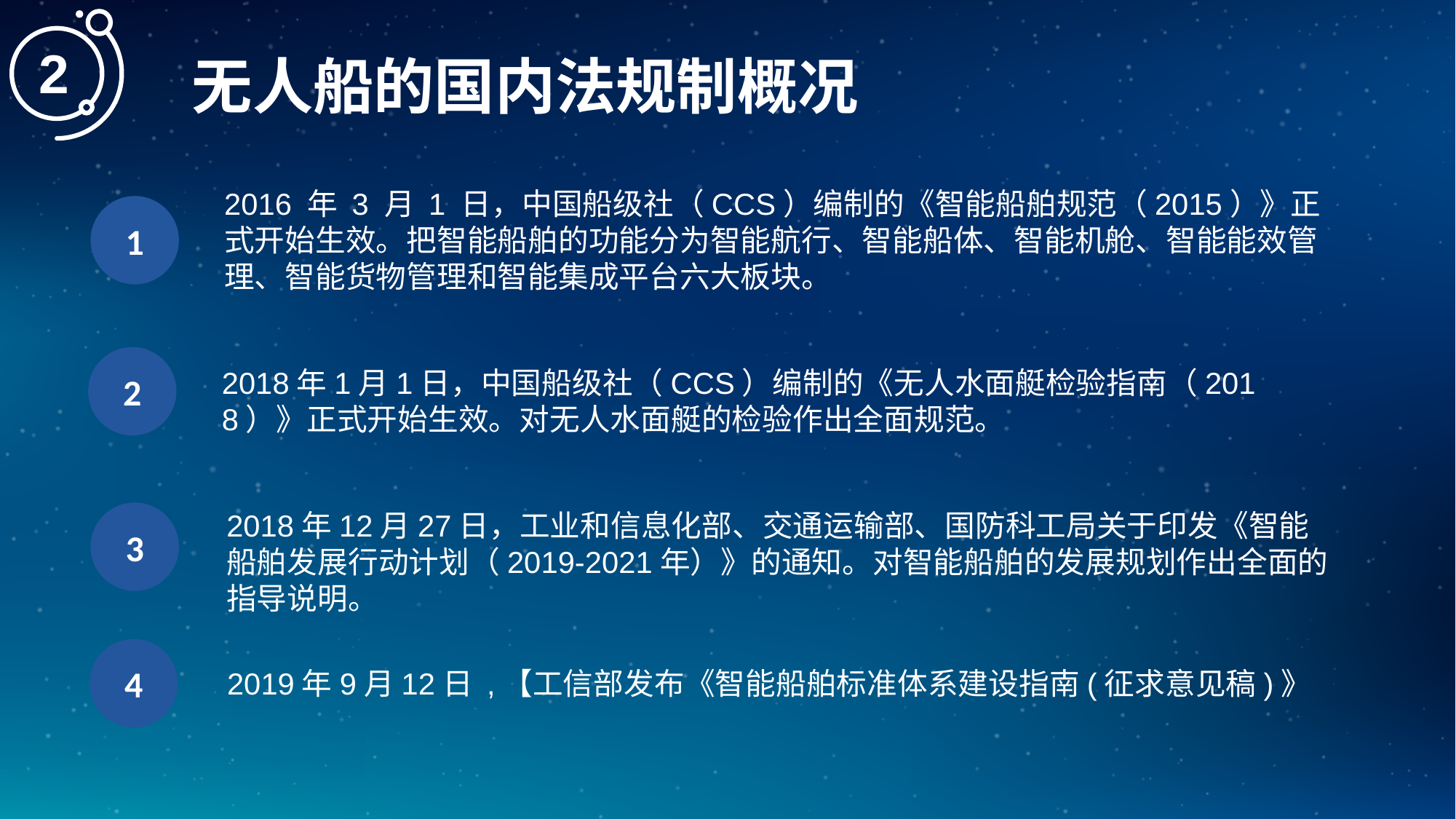

2

无人船的国内法规制概况
2016 年 3 月 1 日，中国船级社（CCS）编制的《智能船舶规范（2015）》正式开始生效。把智能船舶的功能分为智能航行、智能船体、智能机舱、智能能效管理、智能货物管理和智能集成平台六大板块。
1
2
2018年1月1日，中国船级社（CCS）编制的《无人水面艇检验指南（2018）》正式开始生效。对无人水面艇的检验作出全面规范。
2018年12月27日，工业和信息化部、交通运输部、国防科工局关于印发《智能船舶发展行动计划（2019-2021年）》的通知。对智能船舶的发展规划作出全面的指导说明。
3
4
2019年9月12日 ,【工信部发布《智能船舶标准体系建设指南(征求意见稿)》